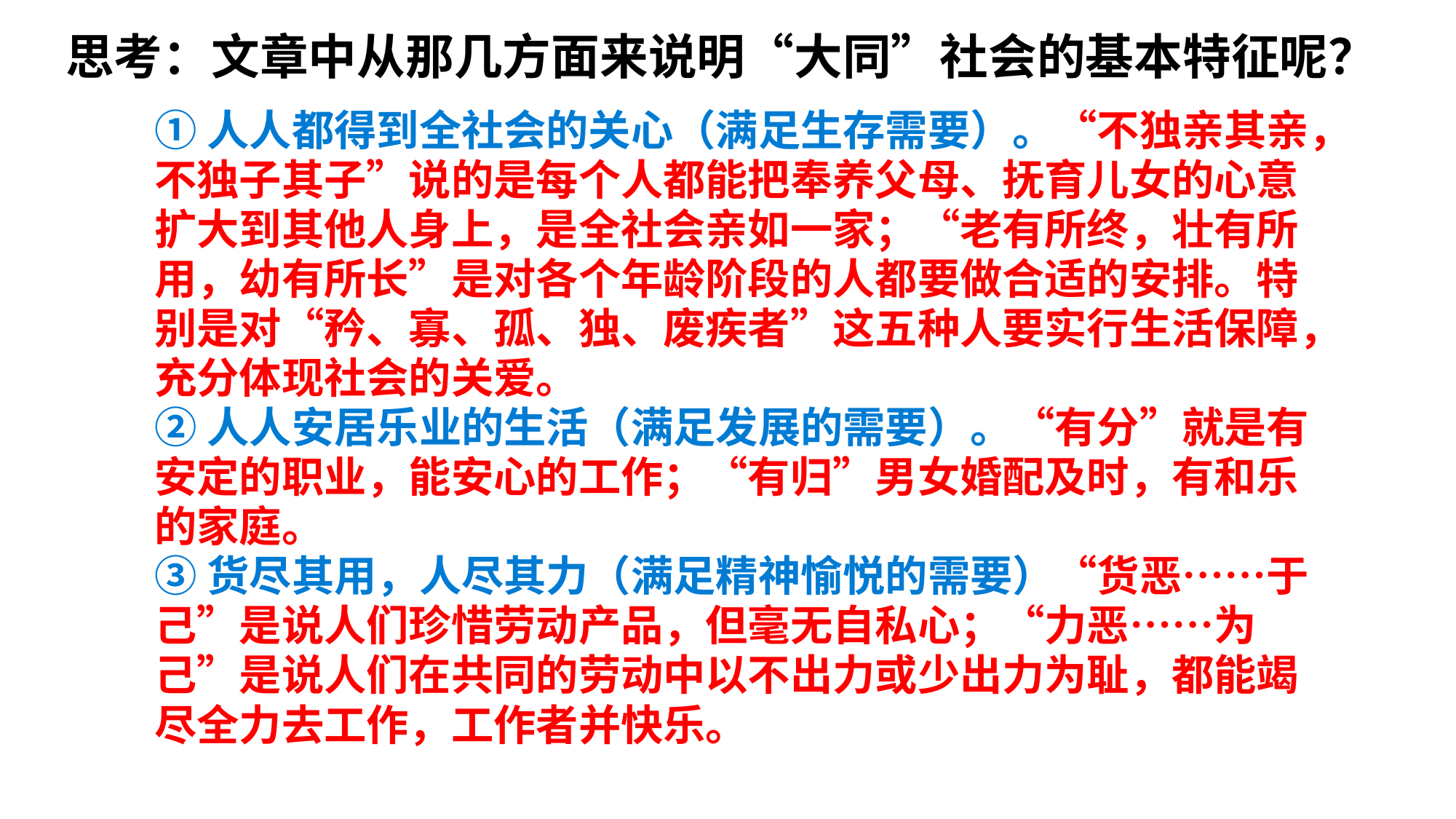

思考：文章中从那几方面来说明“大同”社会的基本特征呢？
①人人都得到全社会的关心（满足生存需要）。“不独亲其亲，不独子其子”说的是每个人都能把奉养父母、抚育儿女的心意扩大到其他人身上，是全社会亲如一家；“老有所终，壮有所用，幼有所长”是对各个年龄阶段的人都要做合适的安排。特别是对“矜、寡、孤、独、废疾者”这五种人要实行生活保障，充分体现社会的关爱。
②人人安居乐业的生活（满足发展的需要）。“有分”就是有安定的职业，能安心的工作；“有归”男女婚配及时，有和乐的家庭。
③货尽其用，人尽其力（满足精神愉悦的需要）“货恶……于己”是说人们珍惜劳动产品，但毫无自私心；“力恶……为己”是说人们在共同的劳动中以不出力或少出力为耻，都能竭尽全力去工作，工作者并快乐。